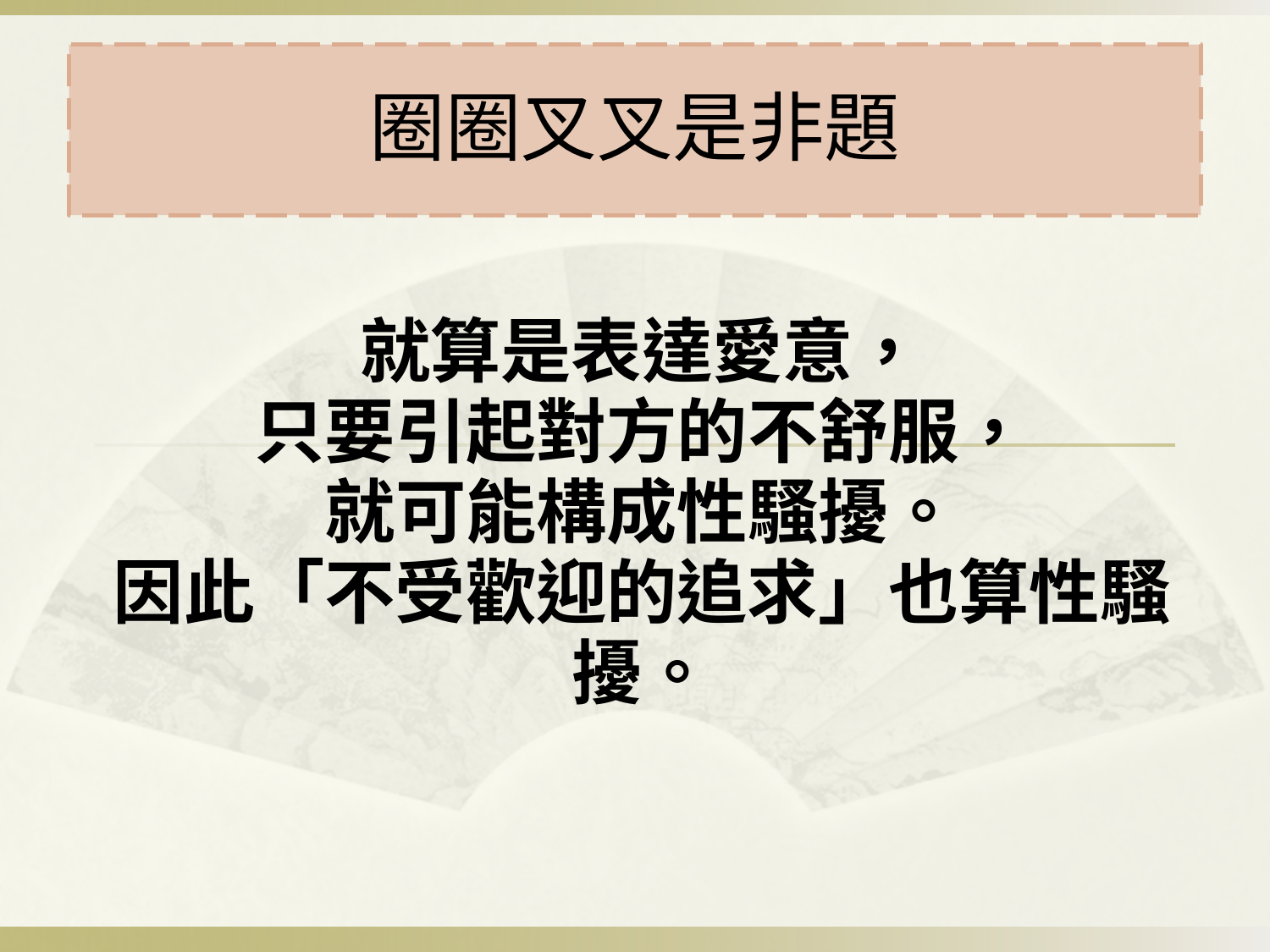

# 圈圈叉叉是非題

就算是表達愛意，
只要引起對方的不舒服，
就可能構成性騷擾。
因此「不受歡迎的追求」也算性騷擾。